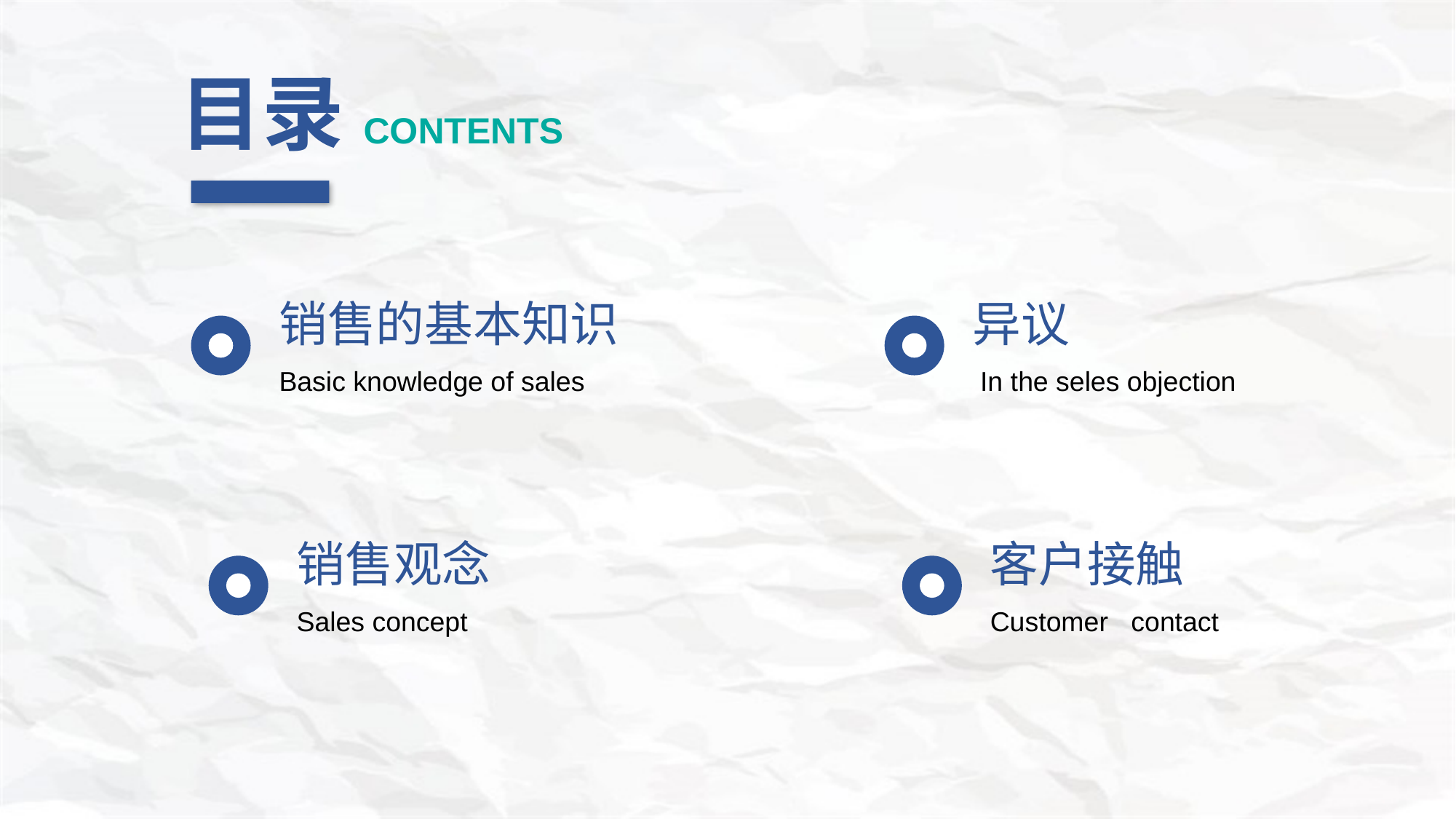

目录CONTENTS

销售的基本知识
Basic knowledge of sales

异议
 In the seles objection

销售观念
Sales concept

客户接触
Customer   contact